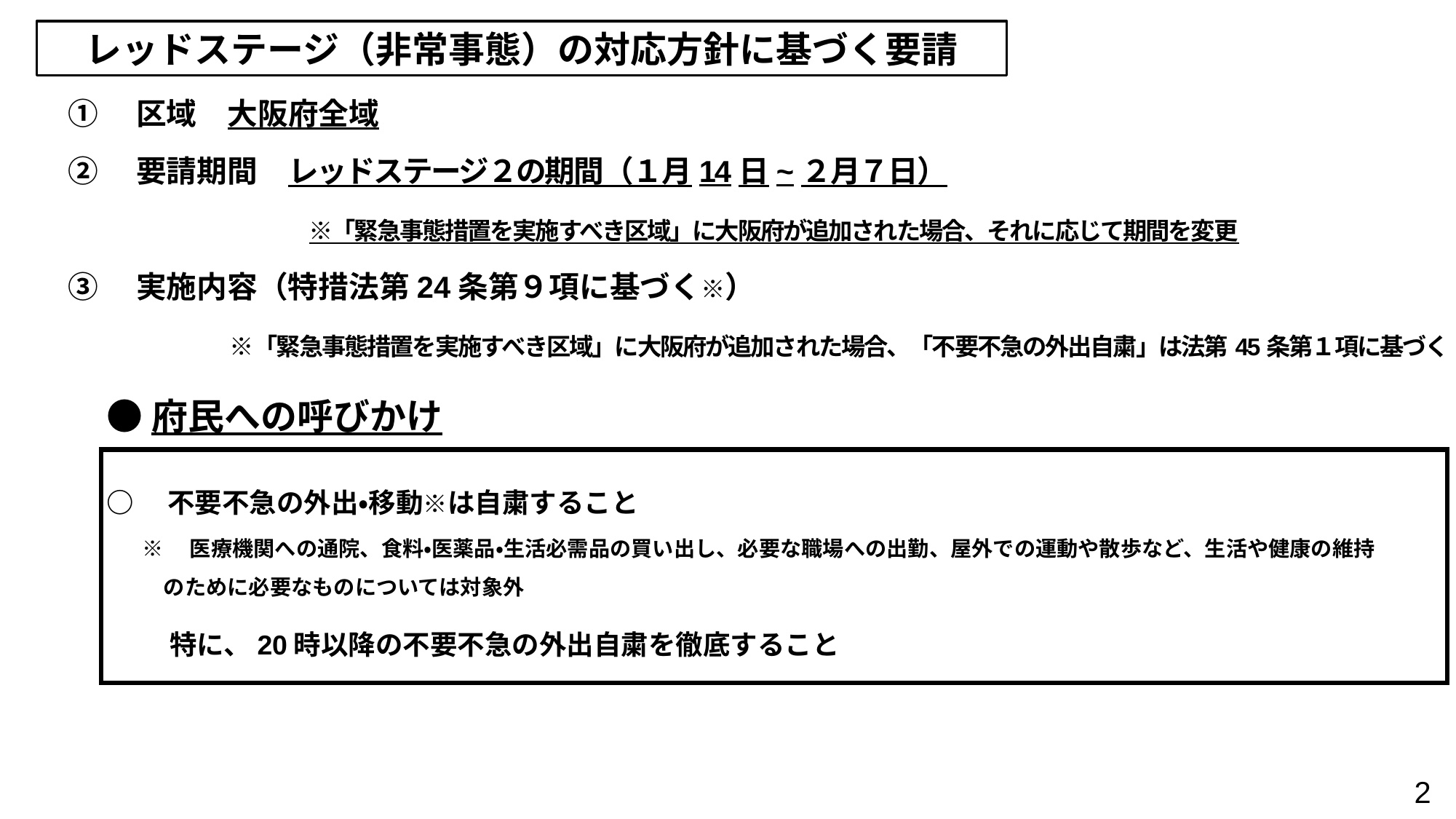

レッドステージ（非常事態）の対応方針に基づく要請
   ①　区域　大阪府全域
   ②　要請期間　レッドステージ２の期間（１月14日~２月７日）
　　　　　　　　　※「緊急事態措置を実施すべき区域」に大阪府が追加された場合、それに応じて期間を変更
   ③　実施内容（特措法第24条第９項に基づく※）
　　　　　　※「緊急事態措置を実施すべき区域」に大阪府が追加された場合、「不要不急の外出自粛」は法第45条第１項に基づく
●府民への呼びかけ

○　不要不急の外出・移動※は自粛すること
※　医療機関への通院、食料・医薬品・生活必需品の買い出し、必要な職場への出勤、屋外での運動や散歩など、生活や健康の維持
　のために必要なものについては対象外
　特に、20時以降の不要不急の外出自粛を徹底すること
2